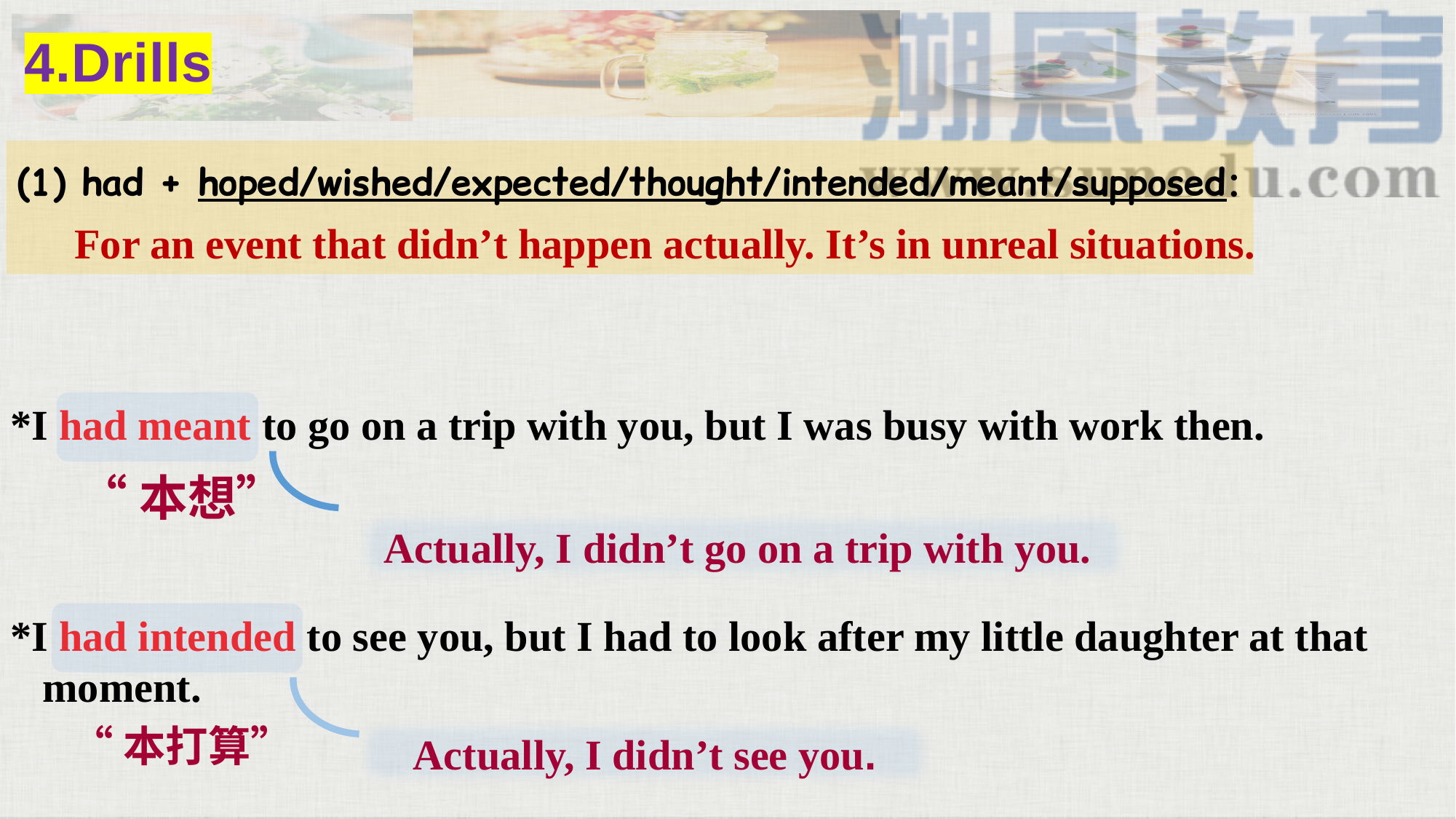

4.Drills
(1) had + hoped/wished/expected/thought/intended/meant/supposed:

For an event that didn’t happen actually. It’s in unreal situations.
*I had meant to go on a trip with you, but I was busy with work then.

“本想”
Actually, I didn’t go on a trip with you.
*I had intended to see you, but I had to look after my little daughter at that
   moment.

“本打算”
Actually, I didn’t see you.